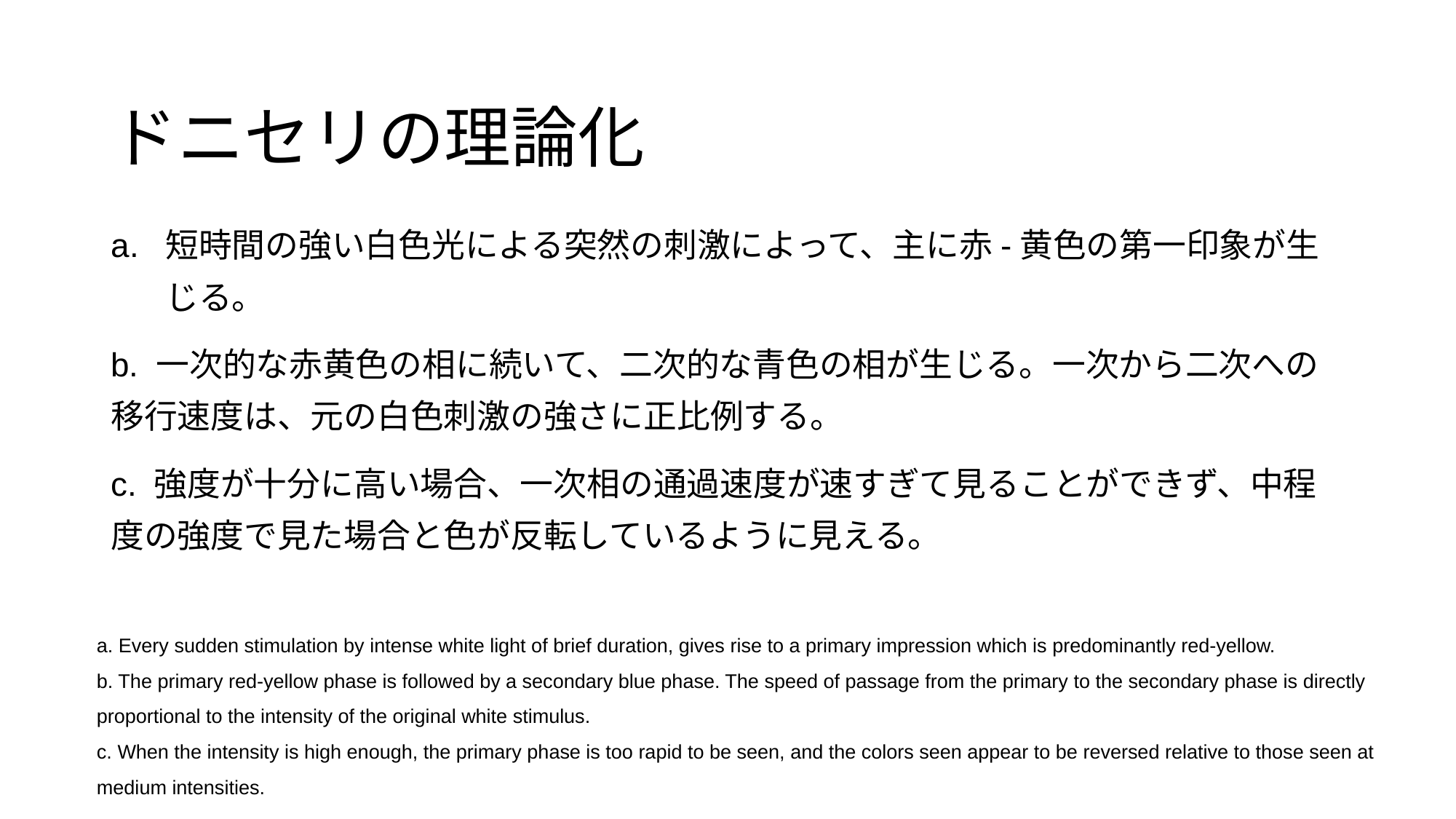

# ドニセリの理論化
短時間の強い白色光による突然の刺激によって、主に赤-黄色の第一印象が生じる。
b. 一次的な赤黄色の相に続いて、二次的な青色の相が生じる。一次から二次への移行速度は、元の白色刺激の強さに正比例する。
c. 強度が十分に高い場合、一次相の通過速度が速すぎて見ることができず、中程度の強度で見た場合と色が反転しているように見える。
a. Every sudden stimulation by intense white light of brief duration, gives rise to a primary impression which is predominantly red-yellow.
b. The primary red-yellow phase is followed by a secondary blue phase. The speed of passage from the primary to the secondary phase is directly proportional to the intensity of the original white stimulus.
c. When the intensity is high enough, the primary phase is too rapid to be seen, and the colors seen appear to be reversed relative to those seen at medium intensities.